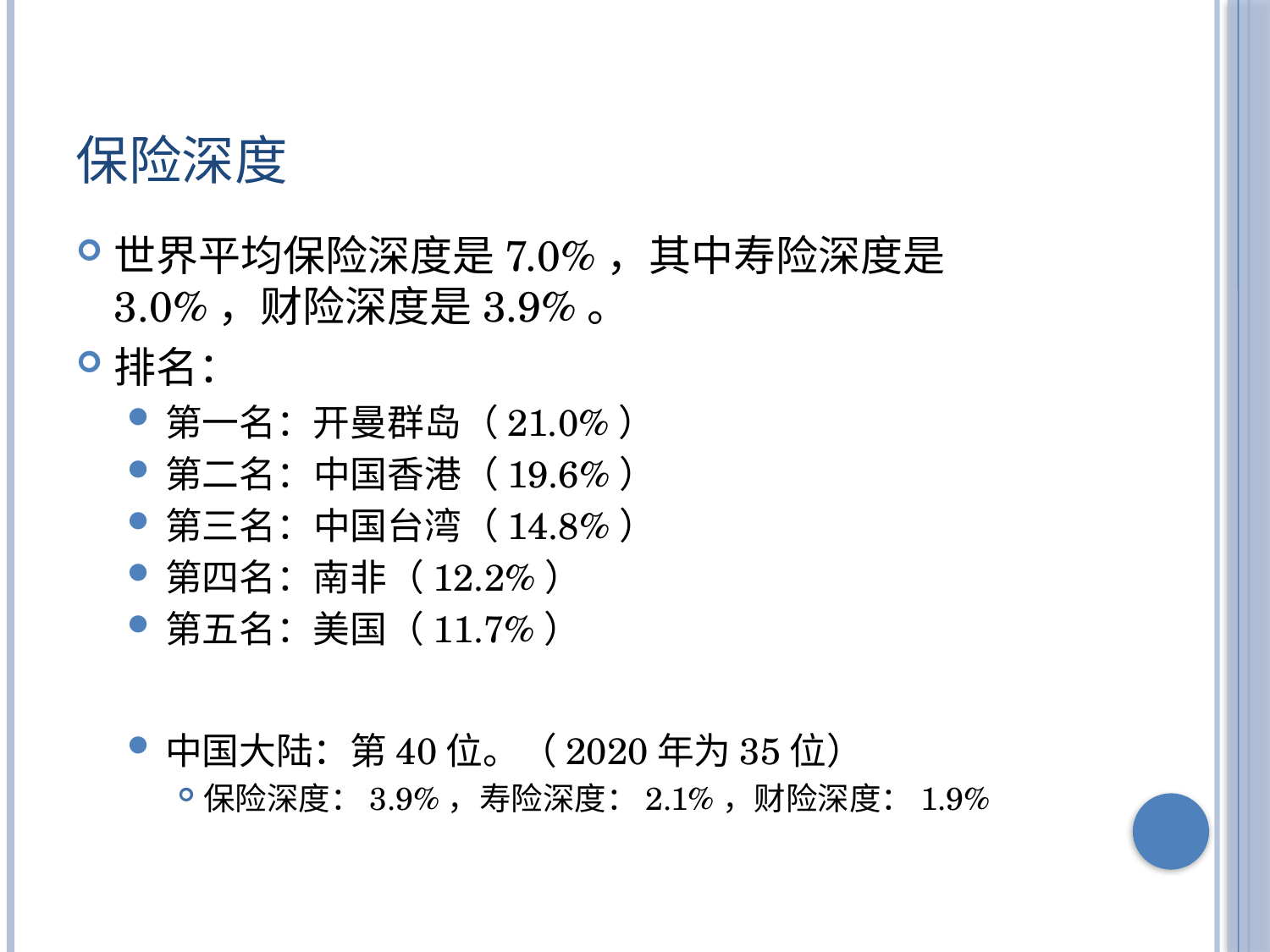

# 保险深度
世界平均保险深度是7.0%，其中寿险深度是3.0%，财险深度是3.9%。
排名：
第一名：开曼群岛（21.0%）
第二名：中国香港（19.6%）
第三名：中国台湾（14.8%）
第四名：南非（12.2%）
第五名：美国（11.7%）

中国大陆：第40位。（2020年为35位）
保险深度：3.9%，寿险深度：2.1%，财险深度：1.9%